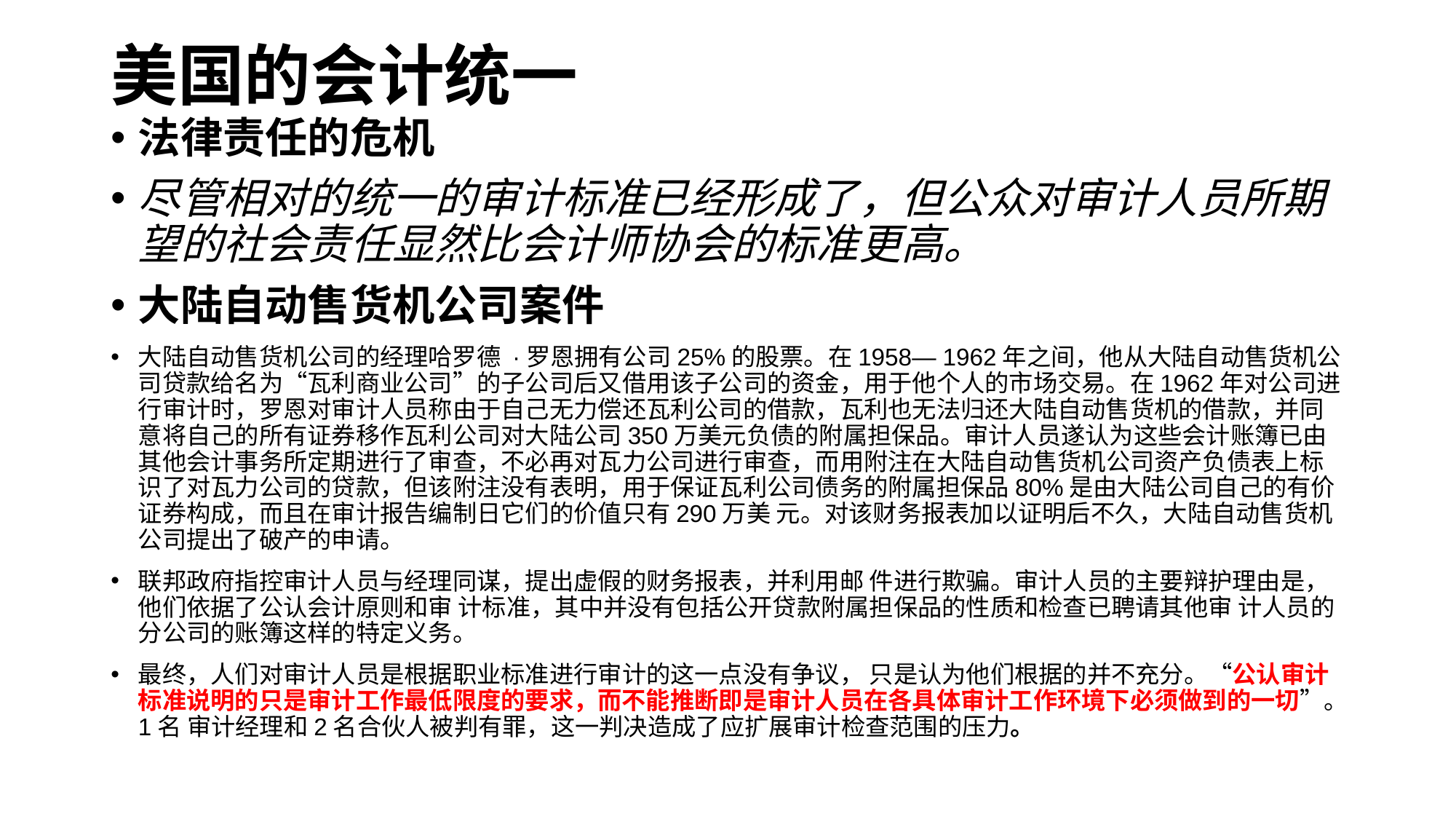

# 美国的会计统一
法律责任的危机
尽管相对的统一的审计标准已经形成了，但公众对审计人员所期望的社会责任显然比会计师协会的标准更高。
大陆自动售货机公司案件
大陆自动售货机公司的经理哈罗德 ·罗恩拥有公司25%的股票。在1958— 1962年之间，他从大陆自动售货机公司贷款给名为“瓦利商业公司”的子公司后又借用该子公司的资金，用于他个人的市场交易。在1962年对公司进行审计时，罗恩对审计人员称由于自己无力偿还瓦利公司的借款，瓦利也无法归还大陆自动售货机的借款，并同意将自己的所有证券移作瓦利公司对大陆公司350万美元负债的附属担保品。审计人员遂认为这些会计账簿已由其他会计事务所定期进行了审查，不必再对瓦力公司进行审查，而用附注在大陆自动售货机公司资产负债表上标识了对瓦力公司的贷款，但该附注没有表明，用于保证瓦利公司债务的附属担保品80%是由大陆公司自己的有价证券构成，而且在审计报告编制日它们的价值只有290万美 元。对该财务报表加以证明后不久，大陆自动售货机公司提出了破产的申请。
联邦政府指控审计人员与经理同谋，提出虚假的财务报表，并利用邮 件进行欺骗。审计人员的主要辩护理由是，他们依据了公认会计原则和审 计标准，其中并没有包括公开贷款附属担保品的性质和检查已聘请其他审 计人员的分公司的账簿这样的特定义务。
最终，人们对审计人员是根据职业标准进行审计的这一点没有争议， 只是认为他们根据的并不充分。“公认审计标准说明的只是审计工作最低限度的要求，而不能推断即是审计人员在各具体审计工作环境下必须做到的一切”。1名 审计经理和2名合伙人被判有罪，这一判决造成了应扩展审计检查范围的压力。